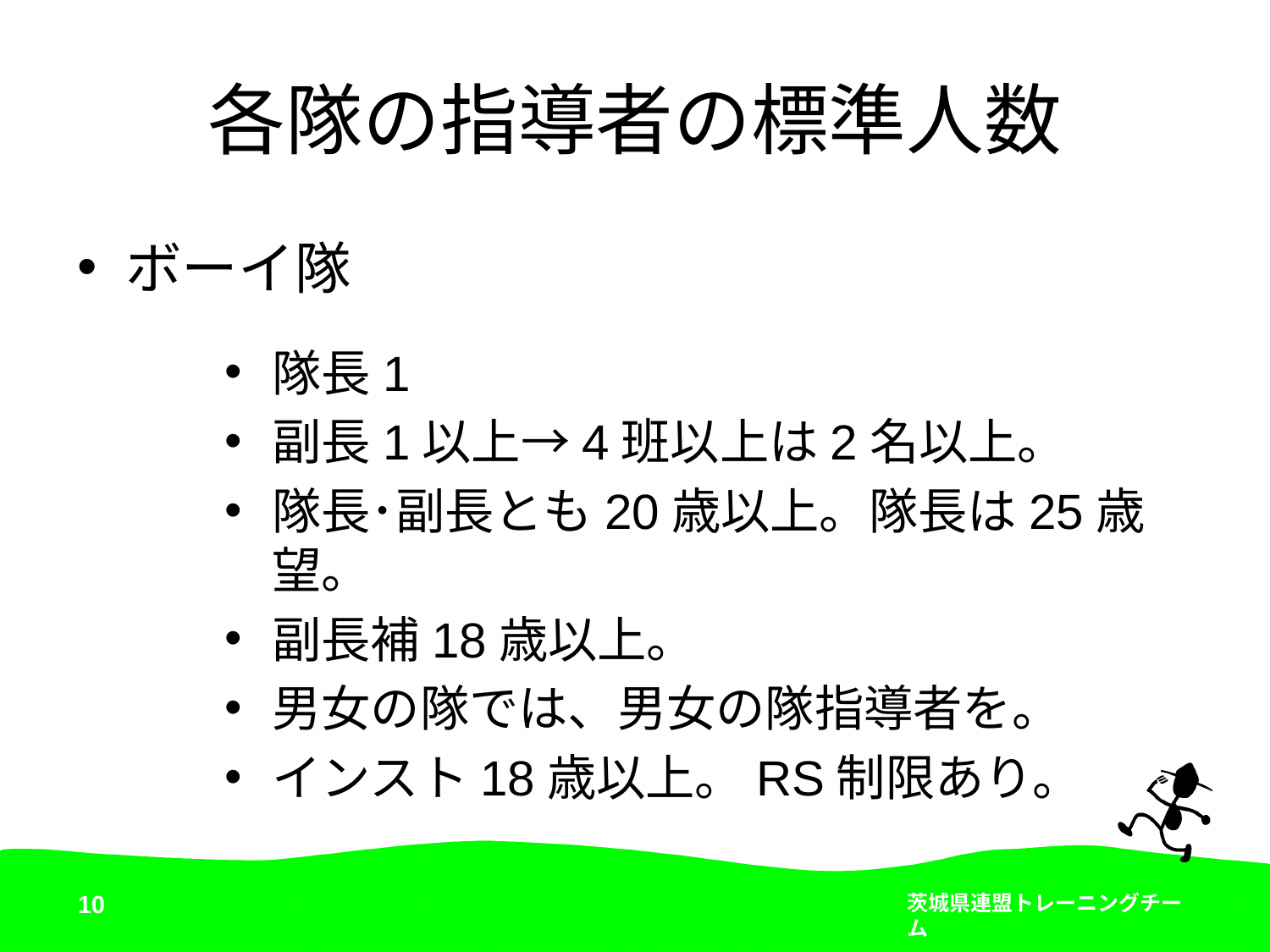

# 各隊の指導者の標準人数
ボーイ隊
隊長1
副長1以上→4班以上は2名以上。
隊長･副長とも20歳以上。隊長は25歳望。
副長補18歳以上。
男女の隊では、男女の隊指導者を。
インスト18歳以上。RS制限あり。

10
茨城県連盟トレーニングチーム